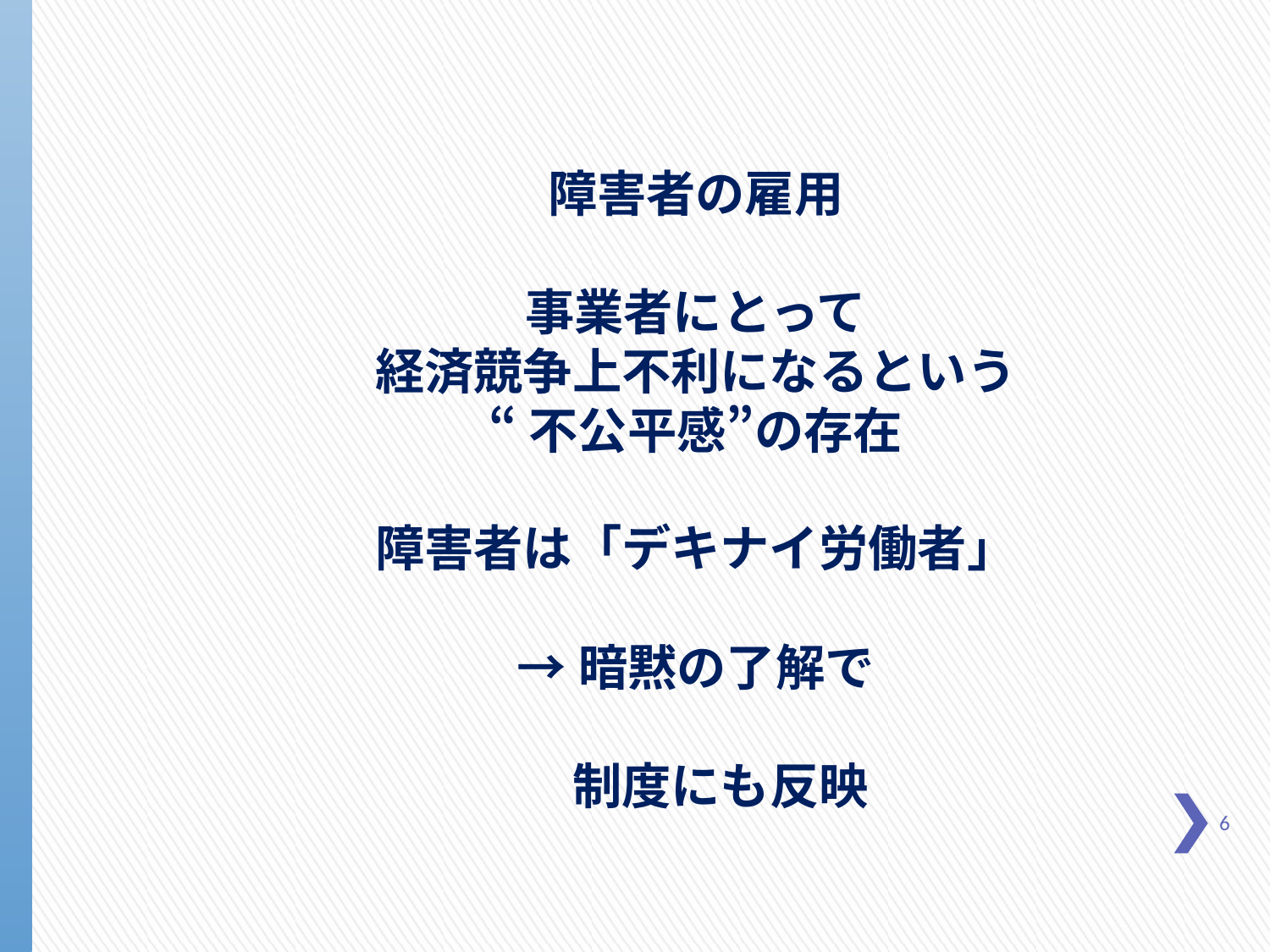

障害者の雇用

事業者にとって
経済競争上不利になるという
“不公平感”の存在

障害者は「デキナイ労働者」

→暗黙の了解で

　制度にも反映
6